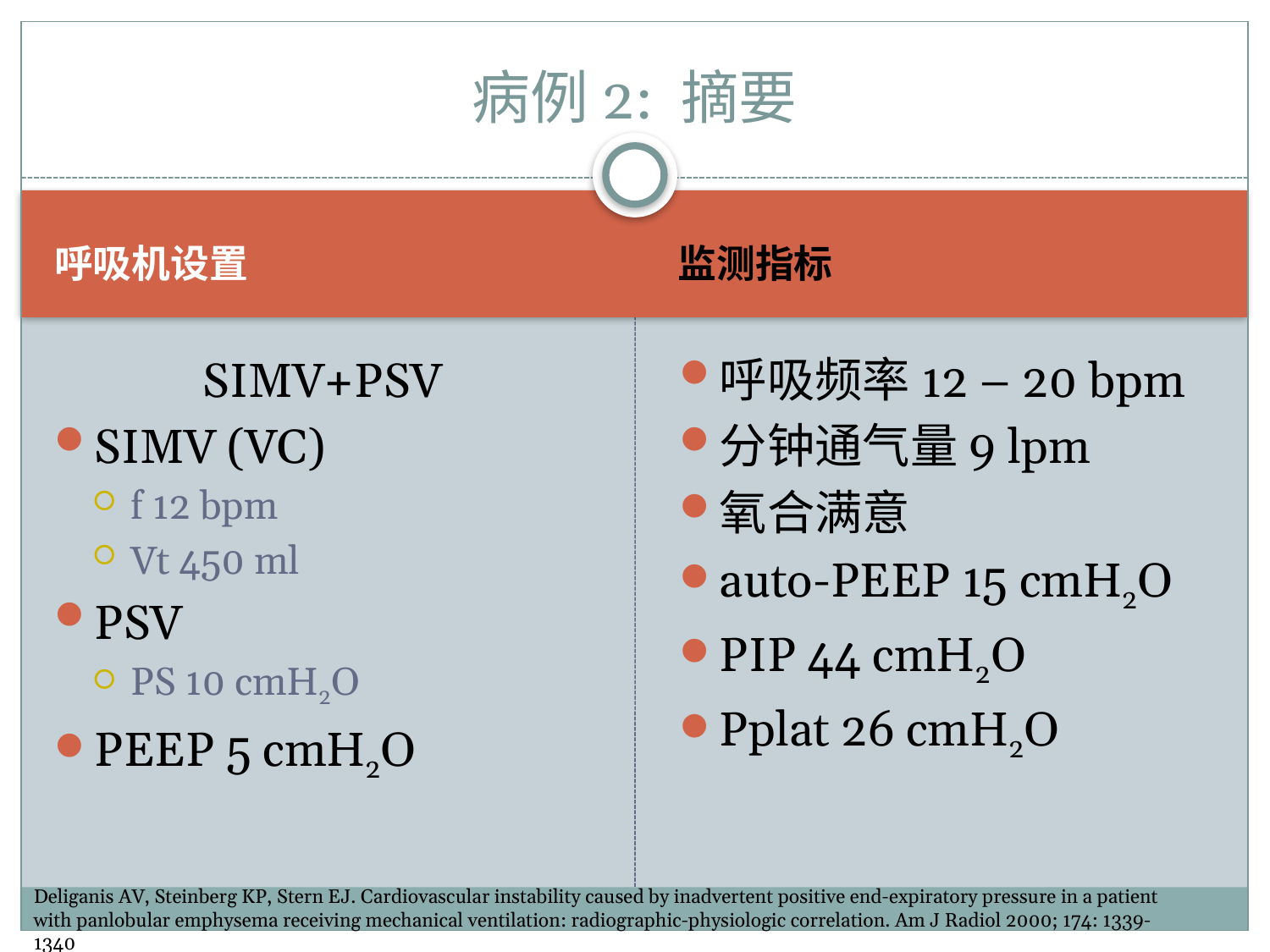

# 病例2: 摘要
呼吸机设置
监测指标
SIMV+PSV
SIMV (VC)
f 12 bpm
Vt 450 ml
PSV
PS 10 cmH2O
PEEP 5 cmH2O
呼吸频率12 – 20 bpm
分钟通气量9 lpm
氧合满意
auto-PEEP 15 cmH2O
PIP 44 cmH2O
Pplat 26 cmH2O
Deliganis AV, Steinberg KP, Stern EJ. Cardiovascular instability caused by inadvertent positive end-expiratory pressure in a patient with panlobular emphysema receiving mechanical ventilation: radiographic-physiologic correlation. Am J Radiol 2000; 174: 1339-1340